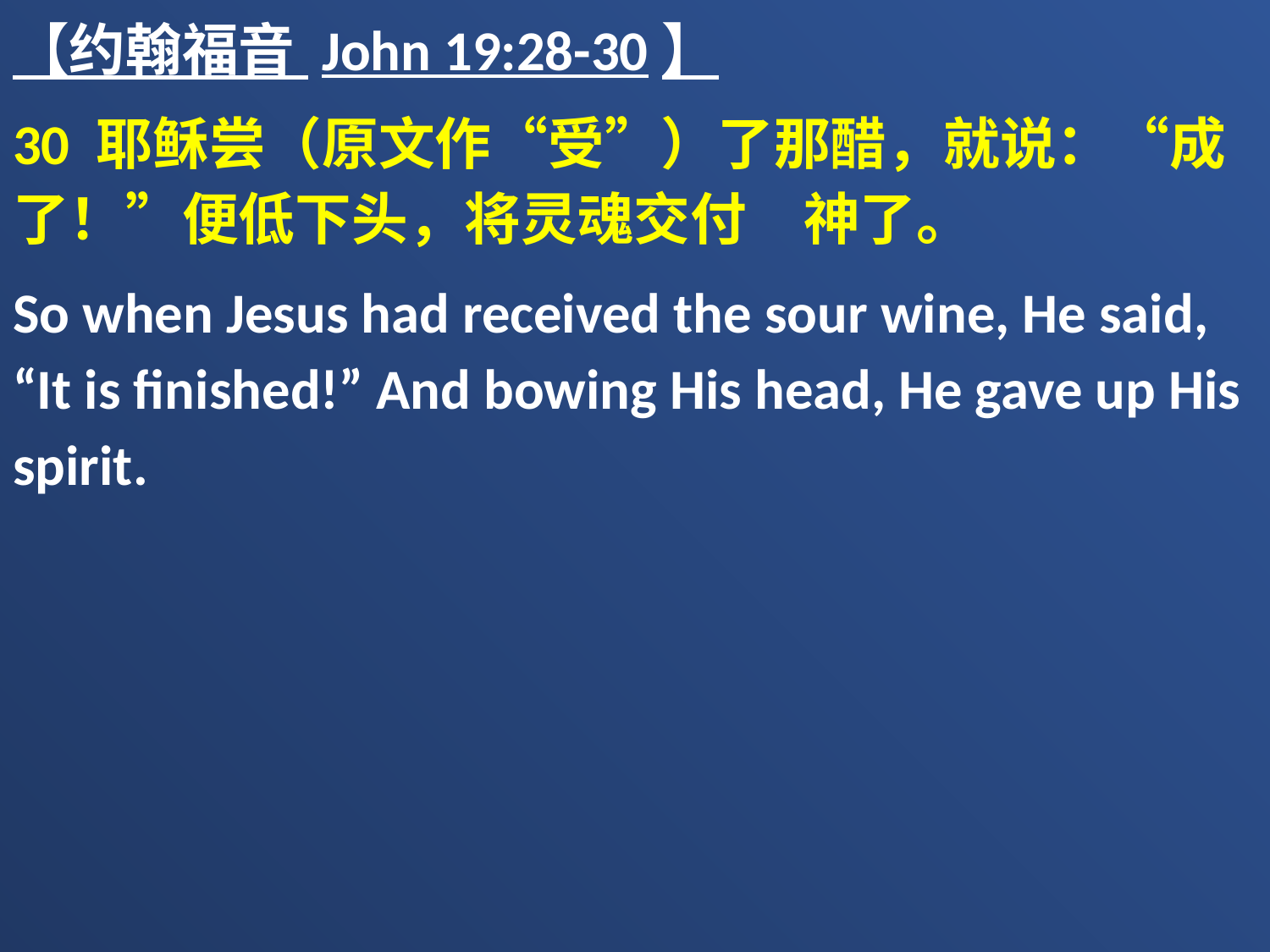

【约翰福音 John 19:28-30】
30 耶稣尝（原文作“受”）了那醋，就说：“成了！”便低下头，将灵魂交付　神了。
So when Jesus had received the sour wine, He said, “It is finished!” And bowing His head, He gave up His spirit.